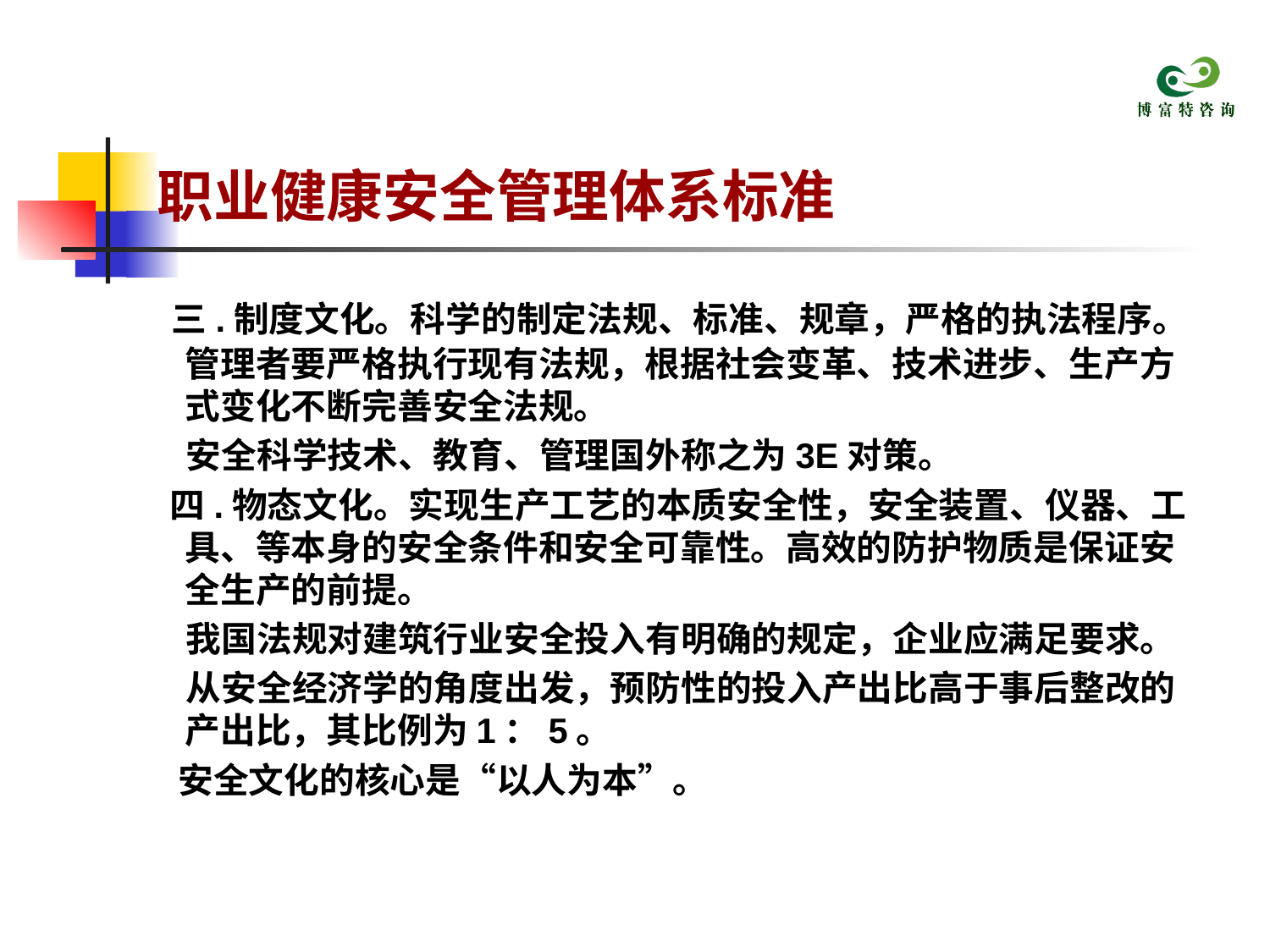

# 职业健康安全管理体系标准
  三.制度文化。科学的制定法规、标准、规章，严格的执法程序。管理者要严格执行现有法规，根据社会变革、技术进步、生产方式变化不断完善安全法规。
     安全科学技术、教育、管理国外称之为3E对策。
   四.物态文化。实现生产工艺的本质安全性，安全装置、仪器、工具、等本身的安全条件和安全可靠性。高效的防护物质是保证安全生产的前提。
     我国法规对建筑行业安全投入有明确的规定，企业应满足要求。
     从安全经济学的角度出发，预防性的投入产出比高于事后整改的产出比，其比例为1：5。
    安全文化的核心是“以人为本”。
129